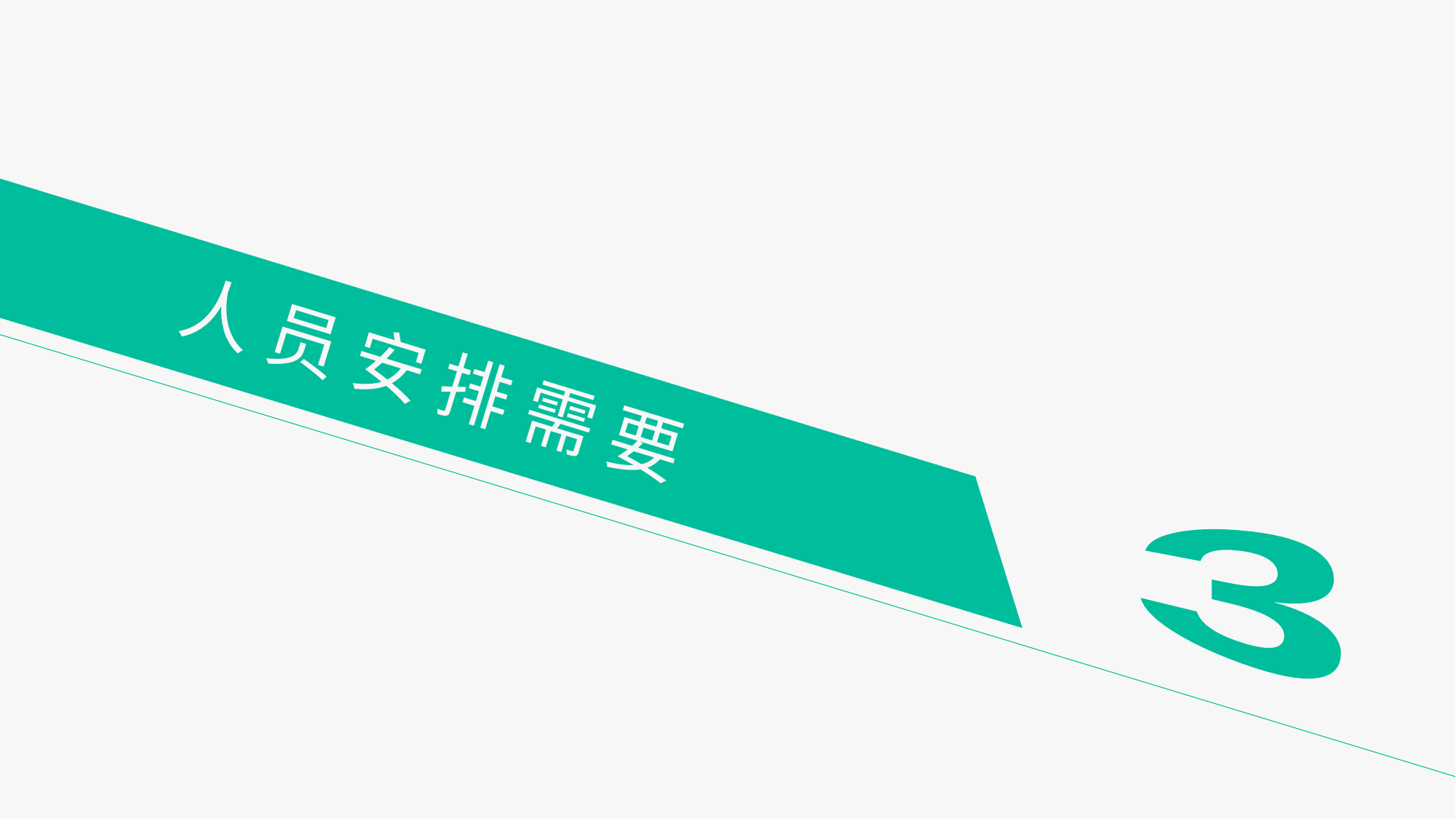

# 人 员 安 排 需 要
3